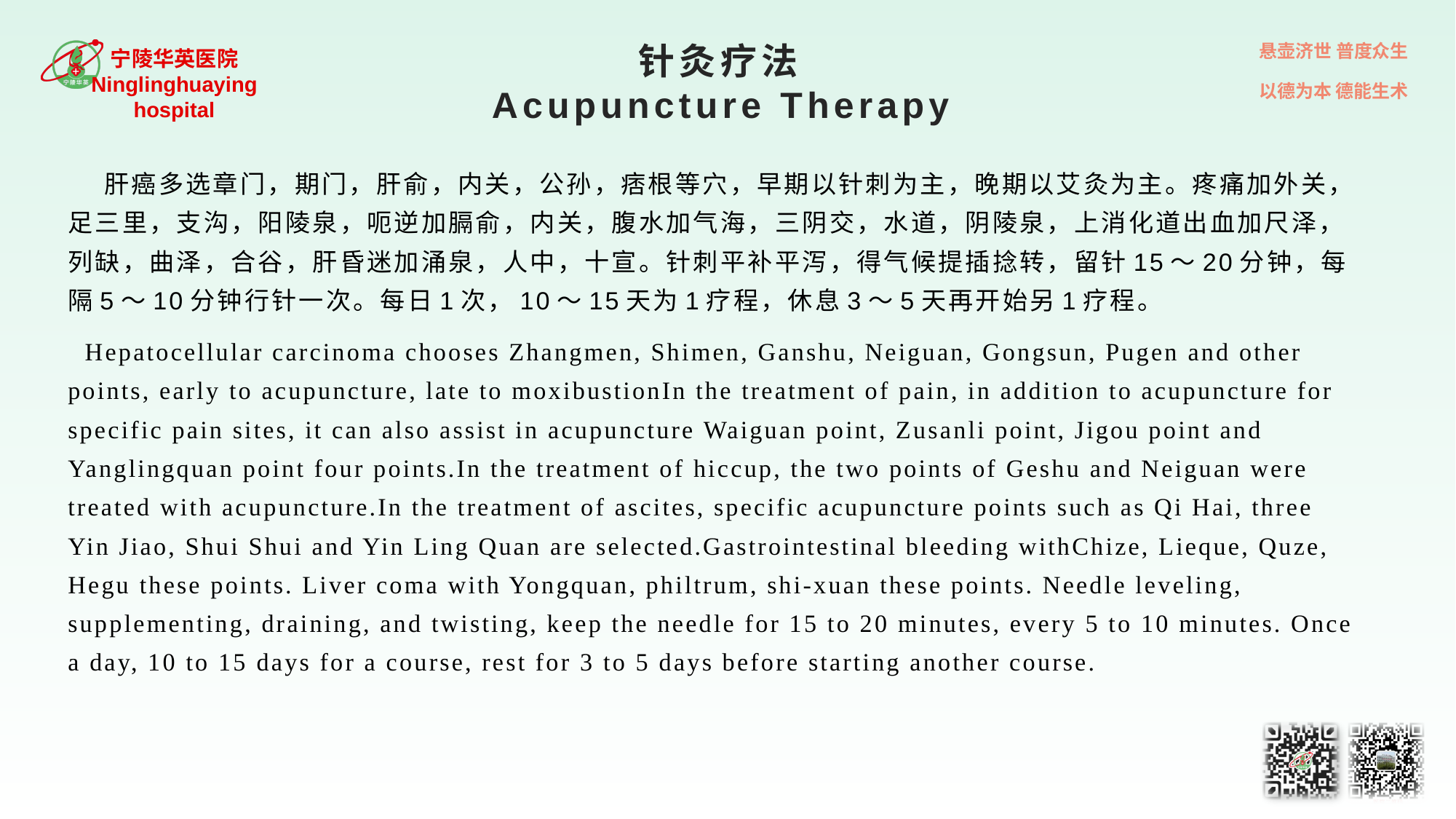

# 针灸疗法 Acupuncture Therapy

    肝癌多选章门，期门，肝俞，内关，公孙，痞根等穴，早期以针刺为主，晚期以艾灸为主。疼痛加外关，足三里，支沟，阳陵泉，呃逆加膈俞，内关，腹水加气海，三阴交，水道，阴陵泉，上消化道出血加尺泽，列缺，曲泽，合谷，肝昏迷加涌泉，人中，十宣。针刺平补平泻，得气候提插捻转，留针15～20分钟，每隔5～10分钟行针一次。每日1次，10～15天为1疗程，休息3～5天再开始另1疗程。
  Hepatocellular carcinoma chooses Zhangmen, Shimen, Ganshu, Neiguan, Gongsun, Pugen and other points, early to acupuncture, late to moxibustionIn the treatment of pain, in addition to acupuncture for specific pain sites, it can also assist in acupuncture Waiguan point, Zusanli point, Jigou point and Yanglingquan point four points.In the treatment of hiccup, the two points of Geshu and Neiguan were treated with acupuncture.In the treatment of ascites, specific acupuncture points such as Qi Hai, three Yin Jiao, Shui Shui and Yin Ling Quan are selected.Gastrointestinal bleeding withChize, Lieque, Quze, Hegu these points. Liver coma with Yongquan, philtrum, shi-xuan these points. Needle leveling, supplementing, draining, and twisting, keep the needle for 15 to 20 minutes, every 5 to 10 minutes. Once a day, 10 to 15 days for a course, rest for 3 to 5 days before starting another course.